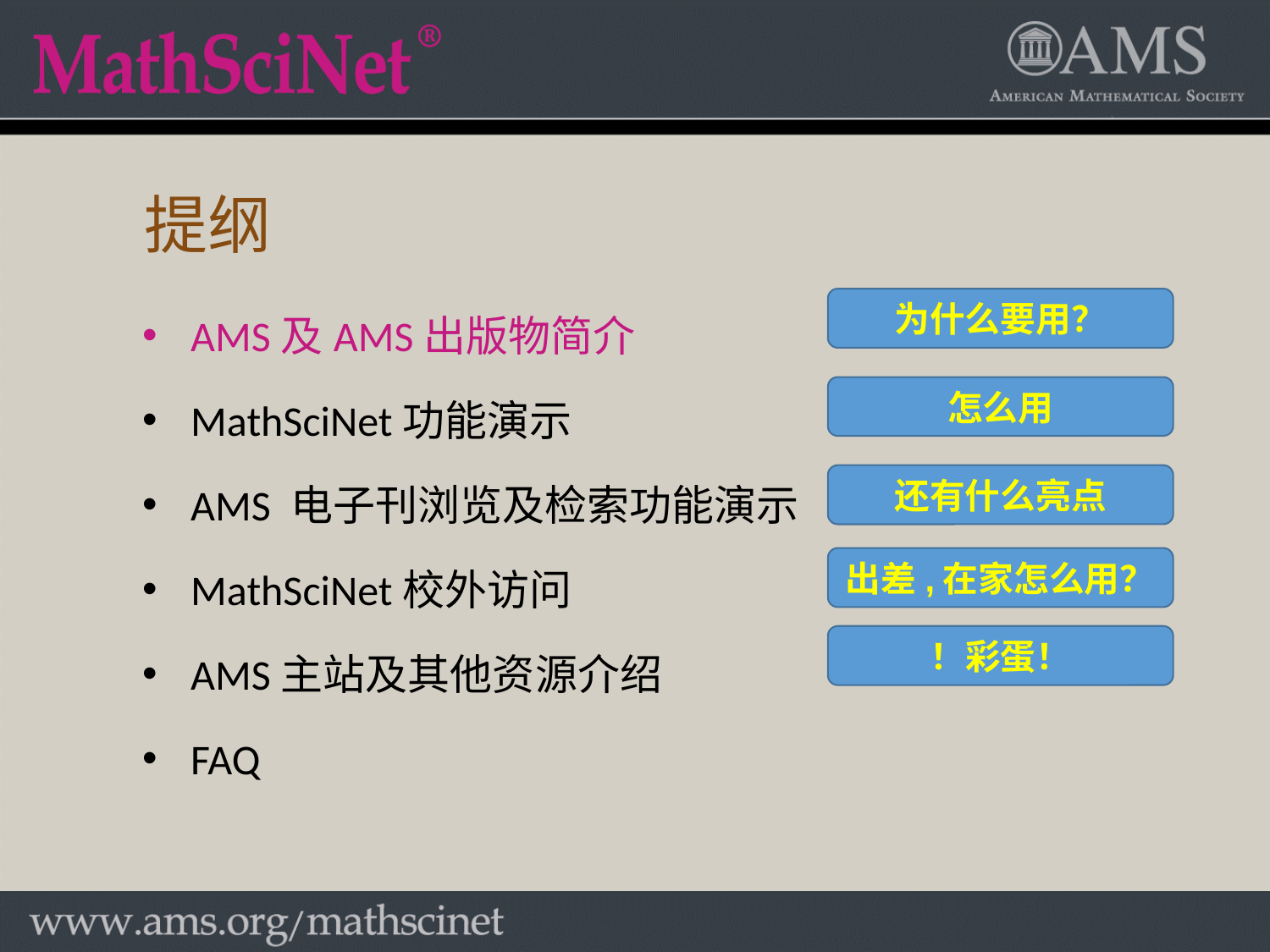

提纲
AMS及AMS出版物简介
MathSciNet功能演示
AMS 电子刊浏览及检索功能演示
MathSciNet校外访问
AMS主站及其他资源介绍
FAQ
为什么要用？
怎么用
还有什么亮点
出差,在家怎么用？
！彩蛋！